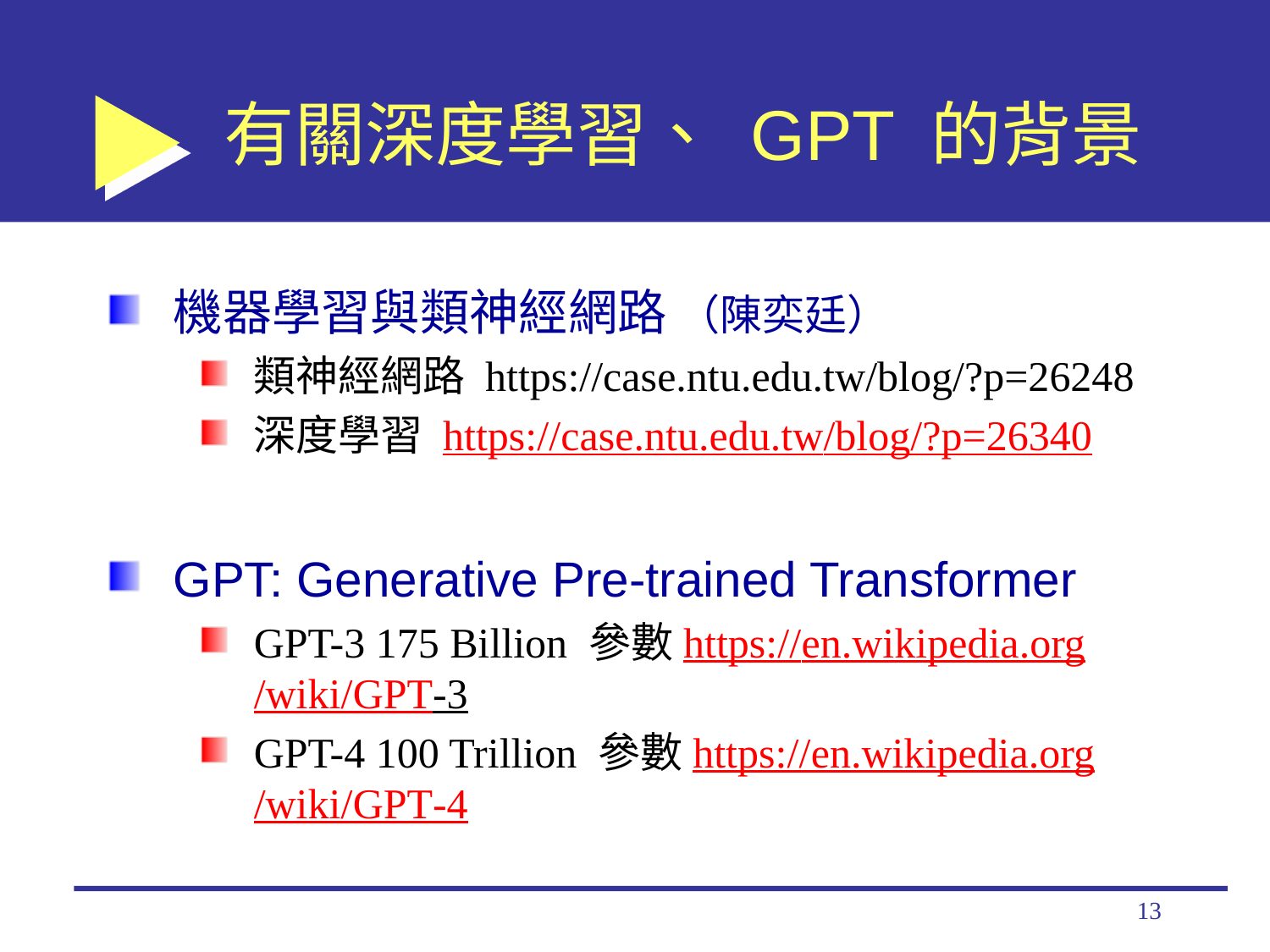

# 有關深度學習、 GPT 的背景
機器學習與類神經網路 （陳奕廷）
類神經網路 https://case.ntu.edu.tw/blog/?p=26248
深度學習 https://case.ntu.edu.tw/blog/?p=26340

GPT: Generative Pre-trained Transformer
GPT-3 175 Billion 參數https://en.wikipedia.org/wiki/GPT-3
GPT-4 100 Trillion 參數https://en.wikipedia.org/wiki/GPT-4

13